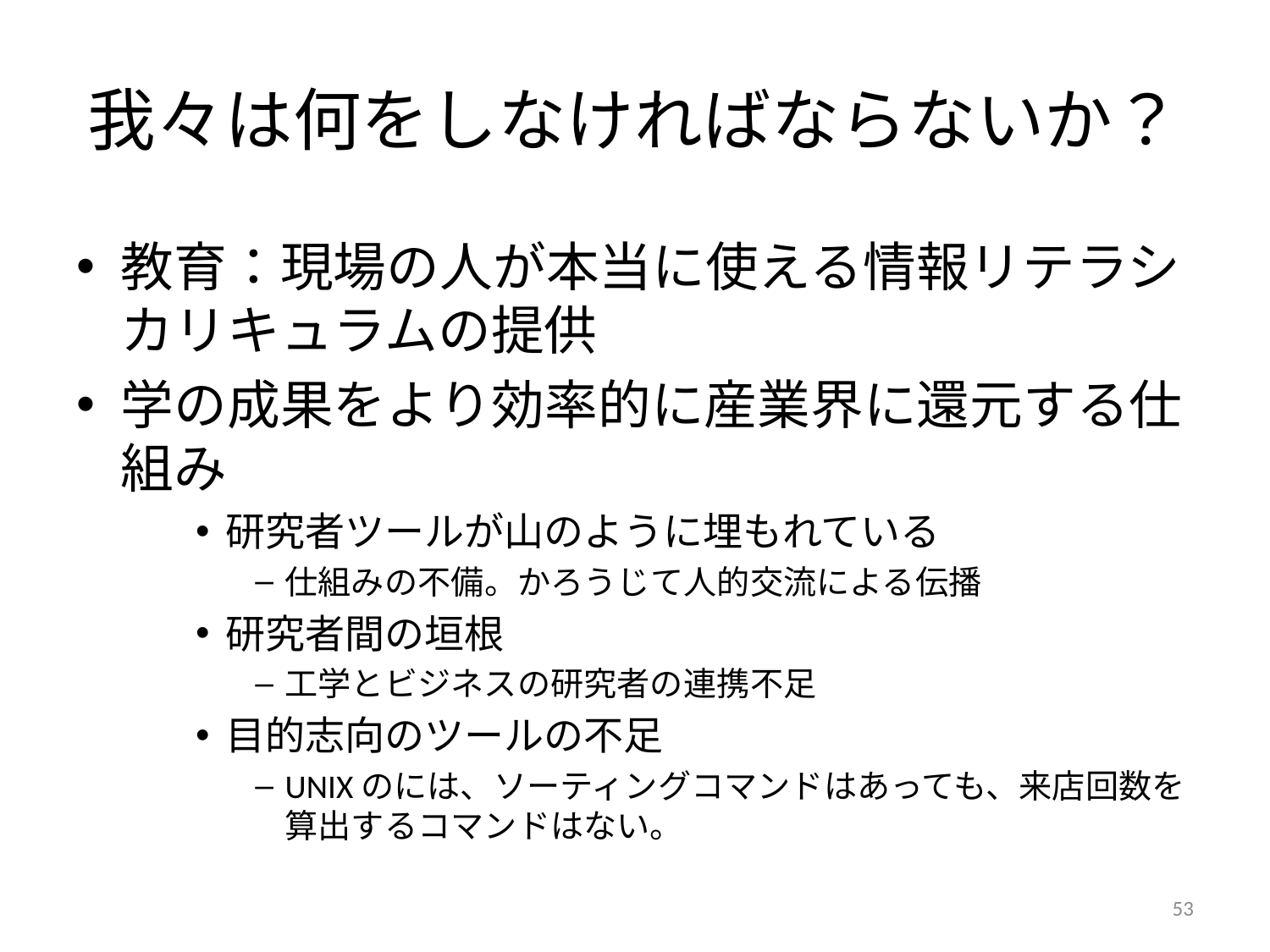

# 我々は何をしなければならないか？
教育：現場の人が本当に使える情報リテラシカリキュラムの提供
学の成果をより効率的に産業界に還元する仕組み
研究者ツールが山のように埋もれている
仕組みの不備。かろうじて人的交流による伝播
研究者間の垣根
工学とビジネスの研究者の連携不足
目的志向のツールの不足
UNIXのには、ソーティングコマンドはあっても、来店回数を算出するコマンドはない。
53